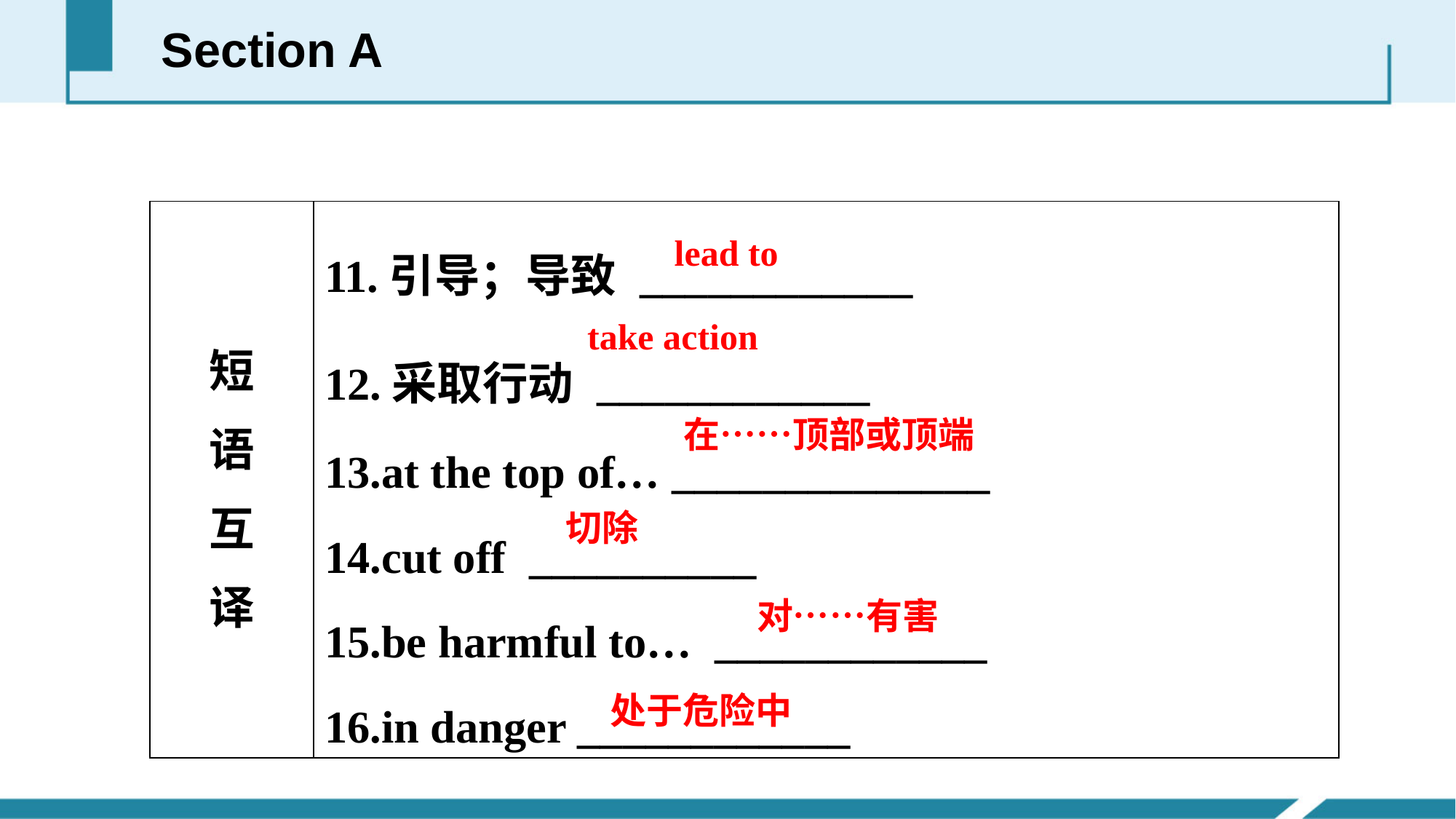

Section A
| 短 语 互 译 | 11.引导；导致 \_\_\_\_\_\_\_\_\_\_\_\_ 12.采取行动 \_\_\_\_\_\_\_\_\_\_\_\_ 13.at the top of… \_\_\_\_\_\_\_\_\_\_\_\_\_\_ 14.cut off \_\_\_\_\_\_\_\_\_\_ 15.be harmful to… \_\_\_\_\_\_\_\_\_\_\_\_ 16.in danger \_\_\_\_\_\_\_\_\_\_\_\_ |
| --- | --- |
lead to
take action

在……顶部或顶端
切除
对……有害
处于危险中